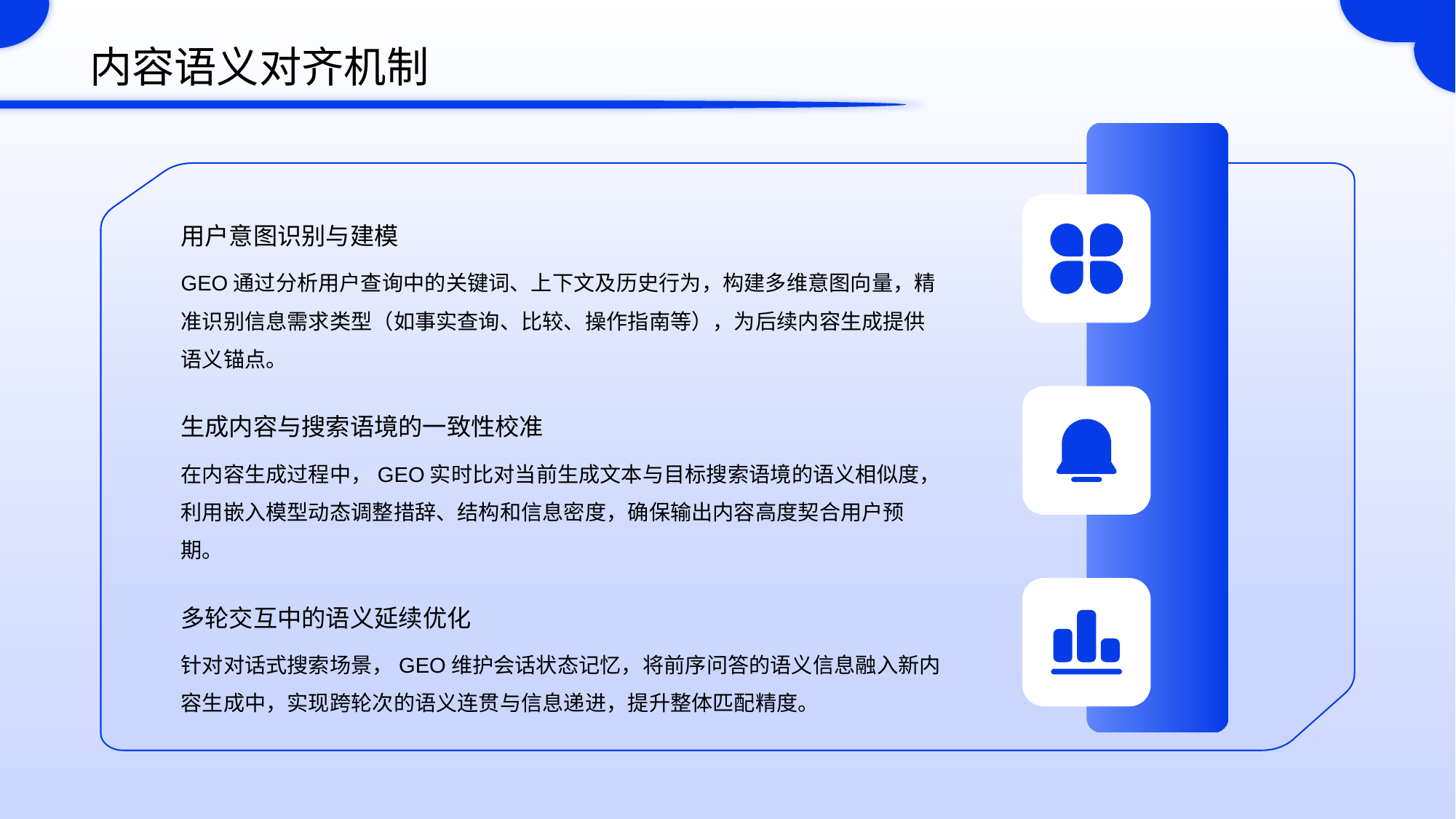

内容语义对齐机制

用户意图识别与建模

GEO通过分析用户查询中的关键词、上下文及历史行为，构建多维意图向量，精准识别信息需求类型（如事实查询、比较、操作指南等），为后续内容生成提供语义锚点。
生成内容与搜索语境的一致性校准

在内容生成过程中，GEO实时比对当前生成文本与目标搜索语境的语义相似度，利用嵌入模型动态调整措辞、结构和信息密度，确保输出内容高度契合用户预期。
多轮交互中的语义延续优化

针对对话式搜索场景，GEO维护会话状态记忆，将前序问答的语义信息融入新内容生成中，实现跨轮次的语义连贯与信息递进，提升整体匹配精度。